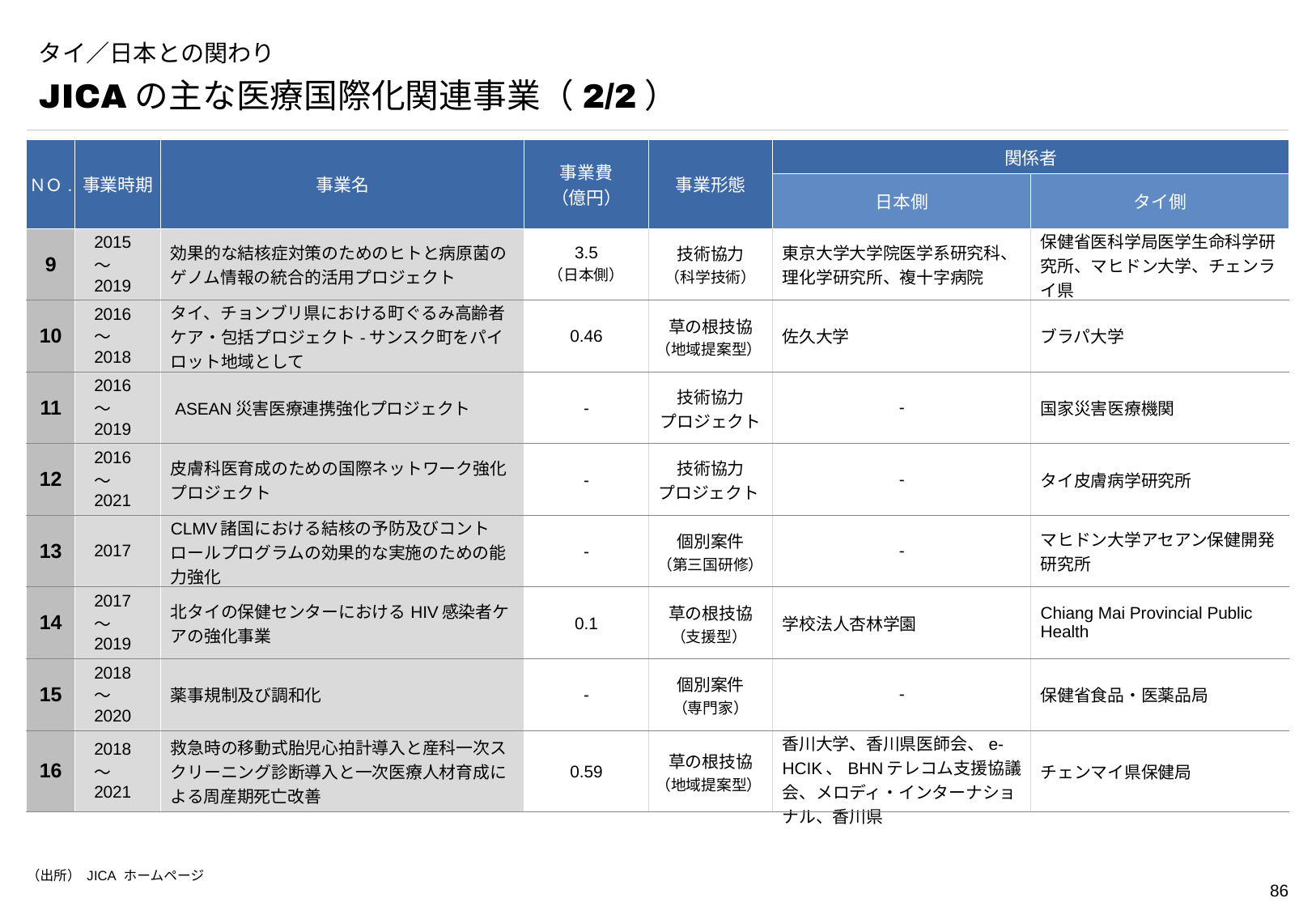

# タイ／日本との関わり
JICAの主な医療国際化関連事業（2/2）
| ＮＯ. | 事業時期 | 事業名 | 事業費 （億円） | 事業形態 | 関係者 |  |
| --- | --- | --- | --- | --- | --- | --- |
|  |  |  |  |  | 日本側 | タイ側 |
| 9 | 2015～2019 | 効果的な結核症対策のためのヒトと病原菌の ゲノム情報の統合的活用プロジェクト | 3.5 （日本側） | 技術協力 （科学技術） | 東京大学大学院医学系研究科、理化学研究所、複十字病院 | 保健省医科学局医学生命科学研究所、マヒドン大学、チェンライ県 |
| 10 | 2016～2018 | タイ、チョンブリ県における町ぐるみ高齢者ケア・包括プロジェクト-サンスク町をパイロット地域として | 0.46 | 草の根技協 （地域提案型） | 佐久大学 | ブラパ大学 |
| 11 | 2016～2019 | ASEAN災害医療連携強化プロジェクト | - | 技術協力 プロジェクト | - | 国家災害医療機関 |
| 12 | 2016～2021 | 皮膚科医育成のための国際ネットワーク強化プロジェクト | - | 技術協力 プロジェクト | - | タイ皮膚病学研究所 |
| 13 | 2017 | CLMV諸国における結核の予防及びコントロールプログラムの効果的な実施のための能力強化 | - | 個別案件 （第三国研修） | - | マヒドン大学アセアン保健開発研究所 |
| 14 | 2017～2019 | 北タイの保健センターにおけるHIV感染者ケアの強化事業 | 0.1 | 草の根技協 （支援型） | 学校法人杏林学園 | Chiang Mai Provincial Public Health |
| 15 | 2018～2020 | 薬事規制及び調和化 | - | 個別案件 （専門家） | - | 保健省食品・医薬品局 |
| 16 | 2018～2021 | 救急時の移動式胎児心拍計導入と産科一次スクリーニング診断導入と一次医療人材育成による周産期死亡改善 | 0.59 | 草の根技協 （地域提案型） | 香川大学、香川県医師会、e-HCIK、BHNテレコム支援協議会、メロディ・インターナショナル、香川県 | チェンマイ県保健局 |
（出所） JICA ホームページ